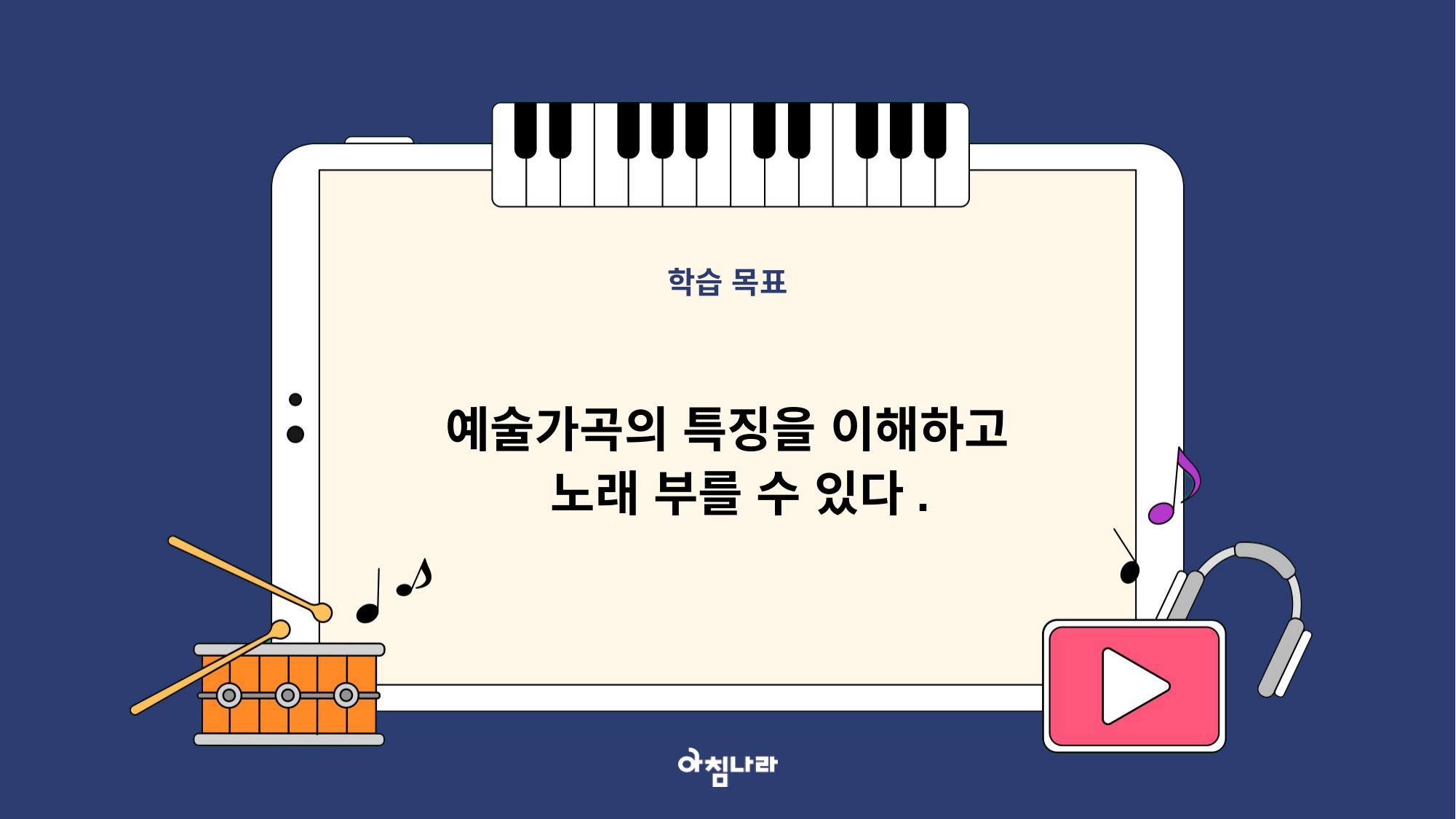

학습 목표
예술가곡의 특징을 이해하고
 노래 부를 수 있다.